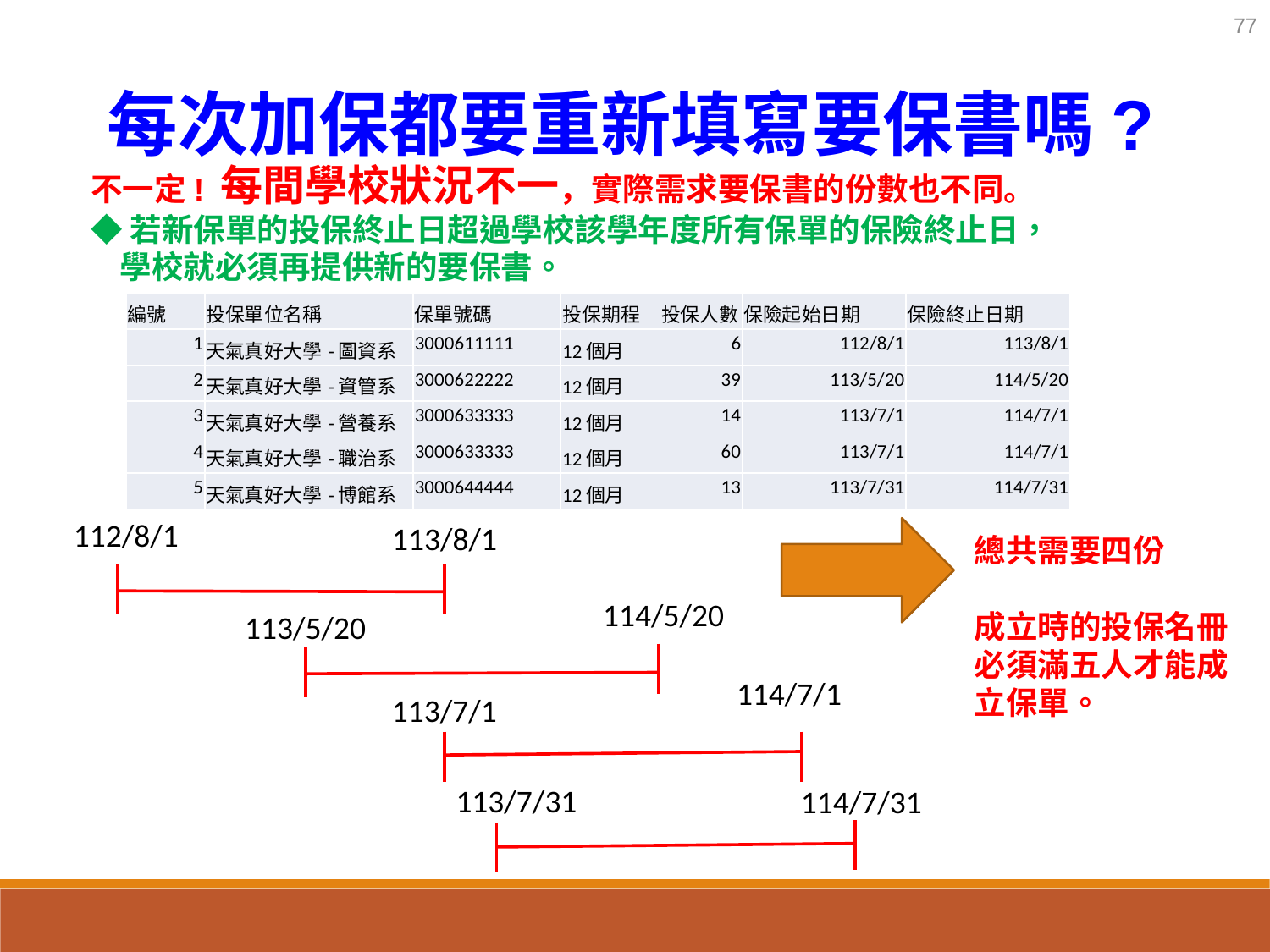

77

每次加保都要重新填寫要保書嗎?
不一定! 每間學校狀況不一，實際需求要保書的份數也不同。
◆若新保單的投保終止日超過學校該學年度所有保單的保險終止日，
   學校就必須再提供新的要保書。
| 編號 | 投保單位名稱 | 保單號碼 | 投保期程 | 投保人數 | 保險起始日期 | 保險終止日期 |
| --- | --- | --- | --- | --- | --- | --- |
| 1 | 天氣真好大學-圖資系 | 3000611111 | 12個月 | 6 | 112/8/1 | 113/8/1 |
| 2 | 天氣真好大學-資管系 | 3000622222 | 12個月 | 39 | 113/5/20 | 114/5/20 |
| 3 | 天氣真好大學-營養系 | 3000633333 | 12個月 | 14 | 113/7/1 | 114/7/1 |
| 4 | 天氣真好大學-職治系 | 3000633333 | 12個月 | 60 | 113/7/1 | 114/7/1 |
| 5 | 天氣真好大學-博館系 | 3000644444 | 12個月 | 13 | 113/7/31 | 114/7/31 |

112/8/1
113/8/1

總共需要四份

成立時的投保名冊必須滿五人才能成立保單。
114/5/20
113/5/20
114/7/1
113/7/1
113/7/31
114/7/31